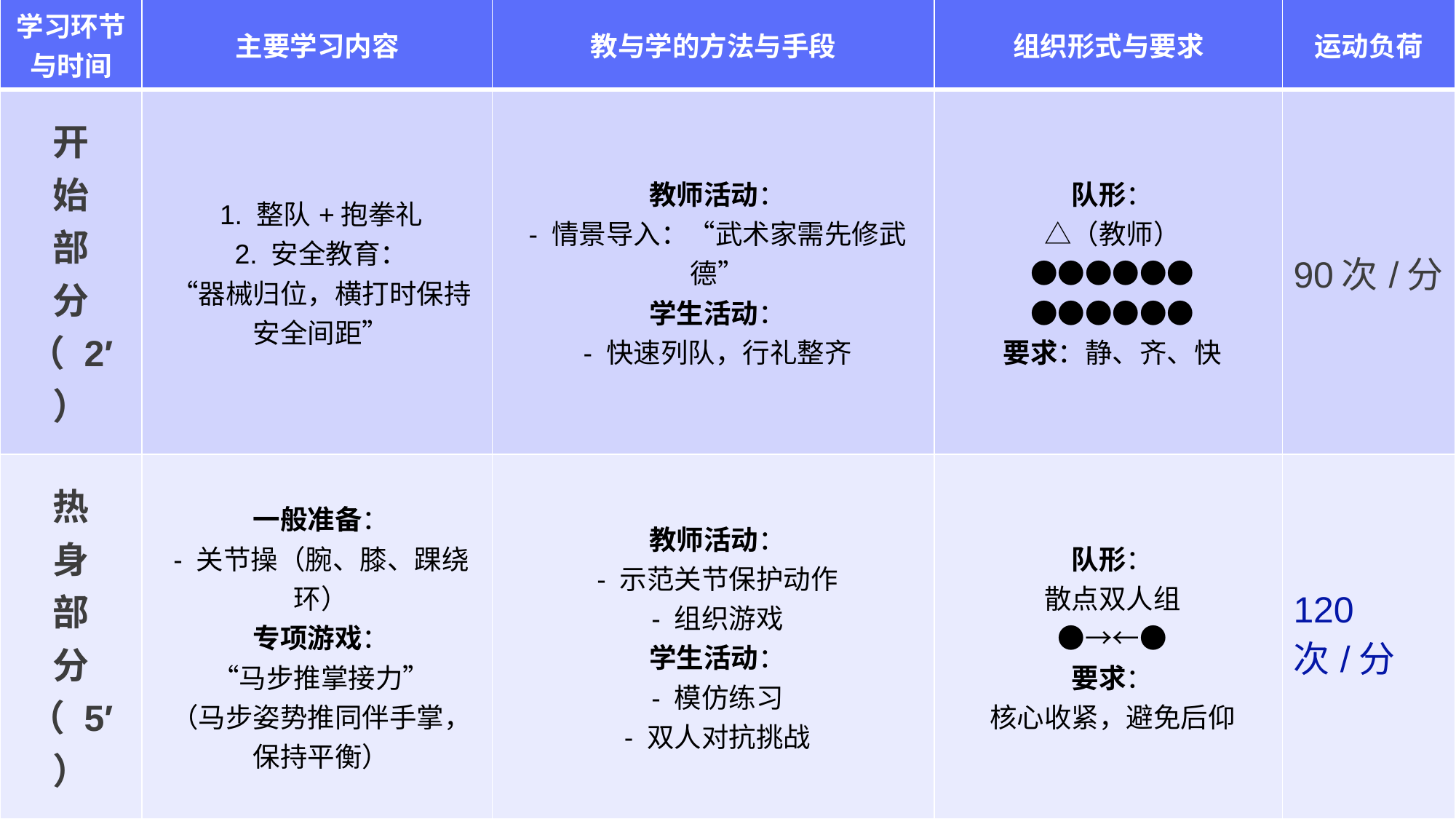

| 学习环节与时间 | 主要学习内容 | 教与学的方法与手段 | 组织形式与要求 | 运动负荷 |
| --- | --- | --- | --- | --- |
| 开 始 部 分 （ 2′ ） | 1. 整队+抱拳礼 2. 安全教育： “器械归位，横打时保持安全间距” | 教师活动： - 情景导入：“武术家需先修武德” 学生活动： - 快速列队，行礼整齐 | 队形： △（教师） ●●●●●● ●●●●●● 要求：静、齐、快 | 90次/分 |
| 热 身 部 分 （ 5′ ） | 一般准备： - 关节操（腕、膝、踝绕环） 专项游戏： “马步推掌接力” （马步姿势推同伴手掌，保持平衡） | 教师活动： - 示范关节保护动作 - 组织游戏 学生活动： - 模仿练习 - 双人对抗挑战 | 队形： 散点双人组 ●→←● 要求： 核心收紧，避免后仰 | 120次/分 |